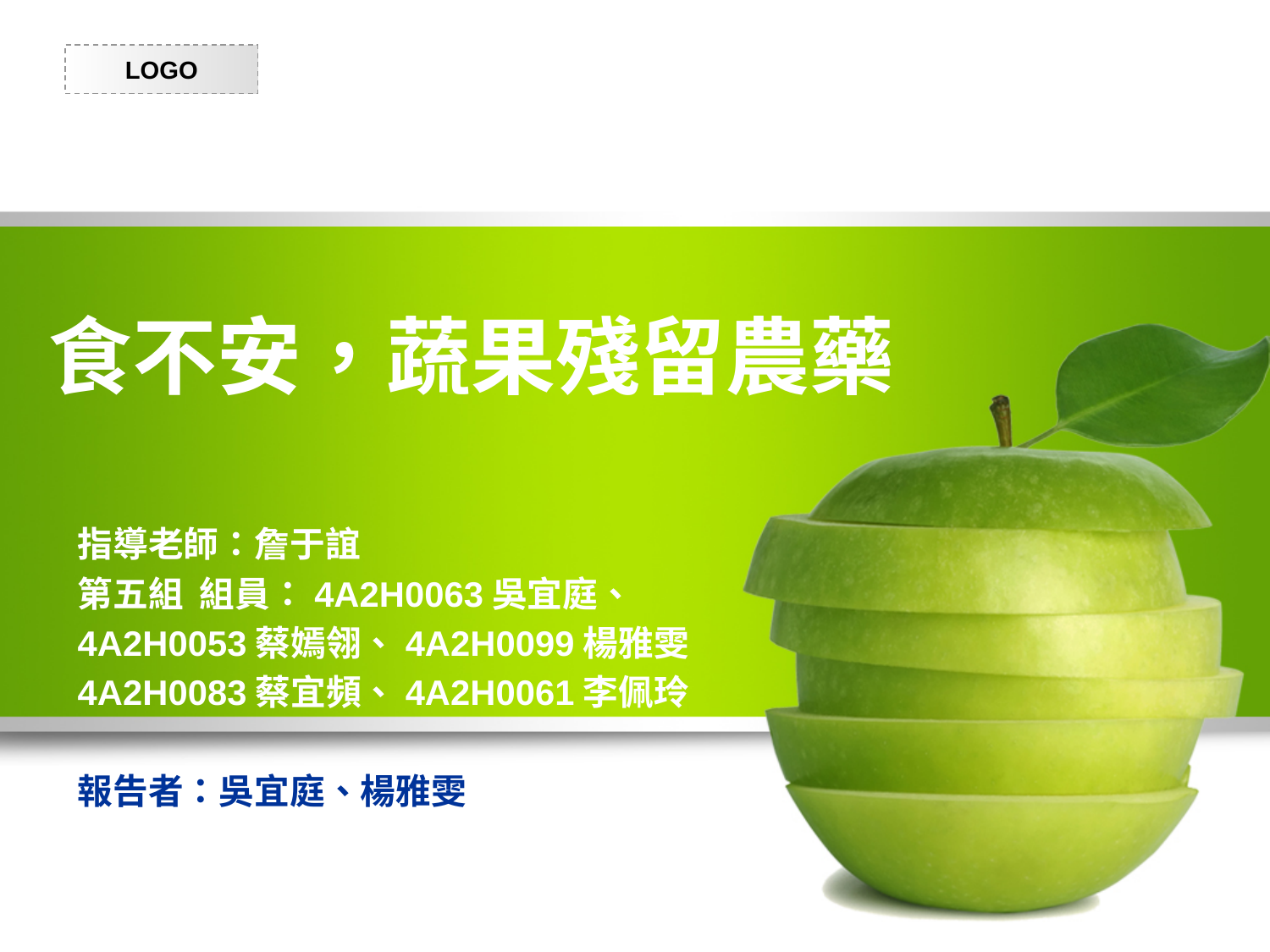

# 食不安，蔬果殘留農藥
指導老師：詹于誼
第五組  組員：4A2H0063吳宜庭、
4A2H0053蔡嫣翎、4A2H0099楊雅雯
4A2H0083蔡宜頻、4A2H0061李佩玲

報告者：吳宜庭、楊雅雯